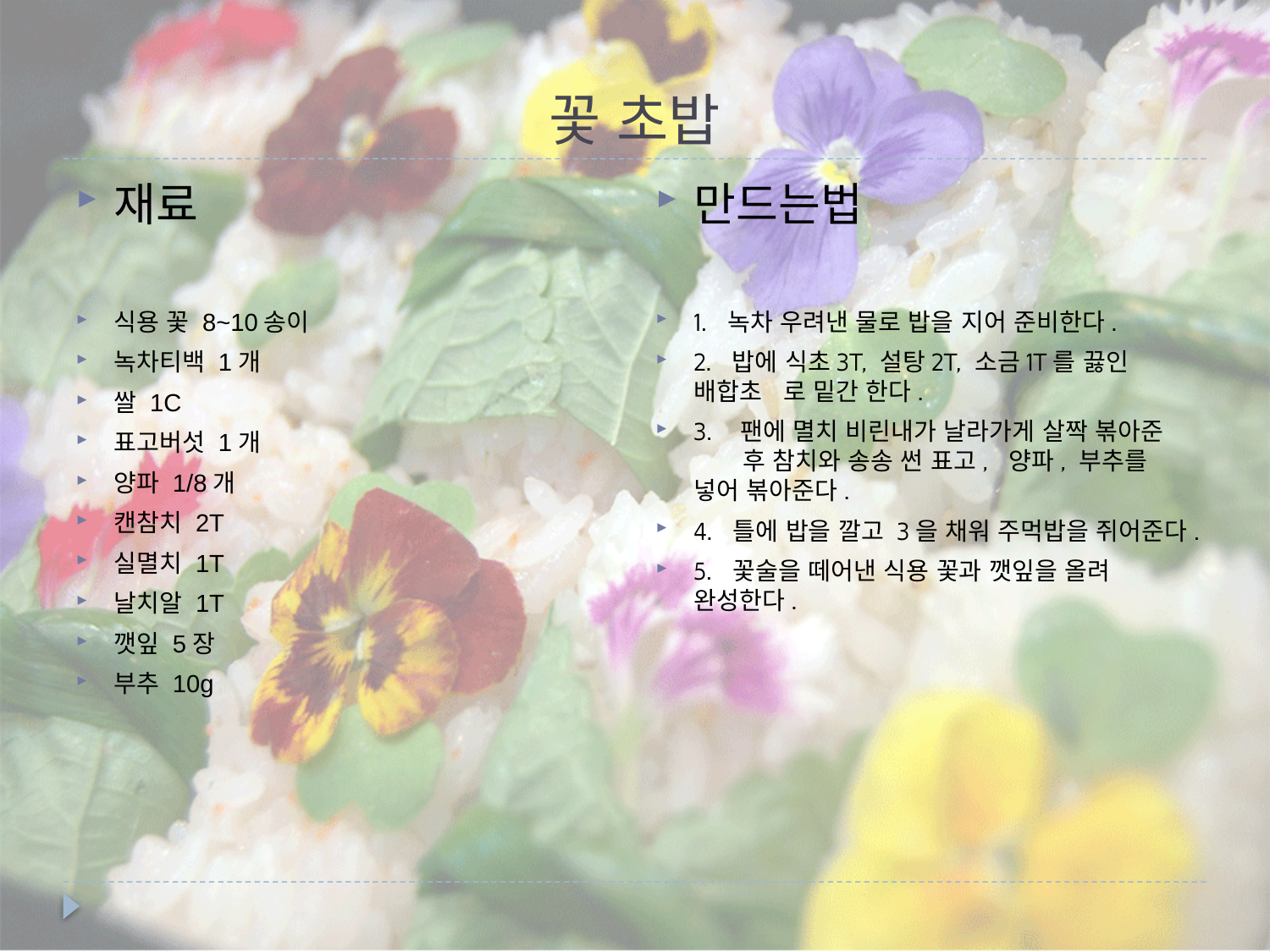

# 꽃 초밥
만드는법

1.  녹차 우려낸 물로 밥을 지어 준비한다.
2.  밥에 식초3T, 설탕2T, 소금1T를 끓인 배합초   로 밑간 한다.
3.   팬에 멸치 비린내가 날라가게 살짝 볶아준            후 참치와 송송 썬 표고,  양파, 부추를 넣어 볶아준다.
4.  틀에 밥을 깔고 3을 채워 주먹밥을 쥐어준다.
5.  꽃술을 떼어낸 식용 꽃과 깻잎을 올려 완성한다.
재료

식용 꽃 8~10송이
녹차티백 1개
쌀 1C
표고버섯 1개
양파 1/8개
캔참치 2T
실멸치 1T
날치알 1T
깻잎 5장
부추 10g